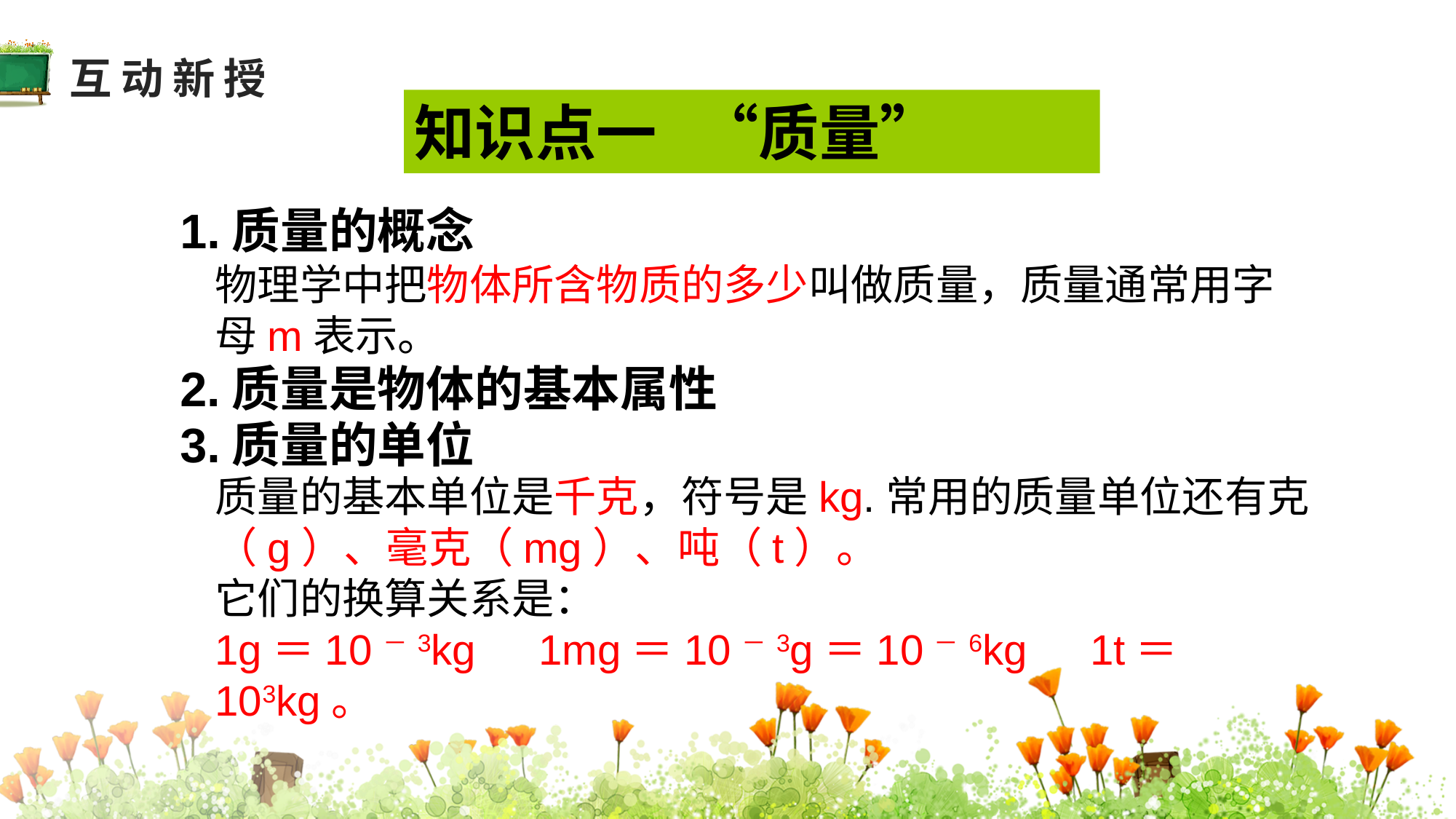

互动新授
知识点一   “质量”
1.质量的概念
物理学中把物体所含物质的多少叫做质量，质量通常用字母m表示。
2.质量是物体的基本属性
3.质量的单位
质量的基本单位是千克，符号是kg.常用的质量单位还有克（g）、毫克（mg）、吨（t）。
它们的换算关系是：
1g＝10－3kg　1mg＝10－3g＝10－6kg　1t＝103kg。